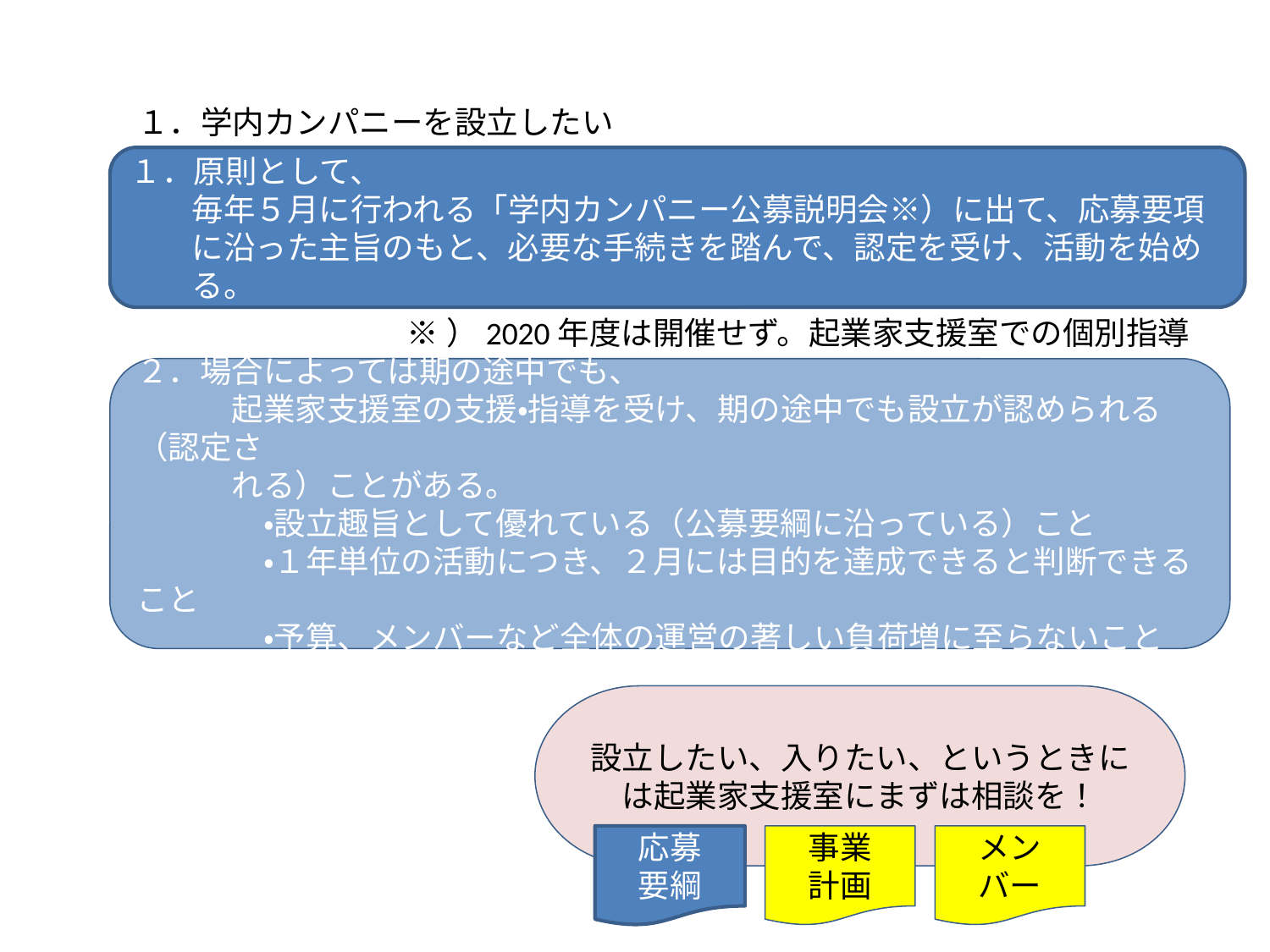

１．学内カンパニーを設立したい
１．原則として、
毎年５月に行われる「学内カンパニー公募説明会※）に出て、応募要項に沿った主旨のもと、必要な手続きを踏んで、認定を受け、活動を始める。
※）2020年度は開催せず。起業家支援室での個別指導
２．場合によっては期の途中でも、
　　　起業家支援室の支援・指導を受け、期の途中でも設立が認められる（認定さ
　　　れる）ことがある。
　　　　・設立趣旨として優れている（公募要綱に沿っている）こと
　　　　・１年単位の活動につき、２月には目的を達成できると判断できること
　　　　・予算、メンバーなど全体の運営の著しい負荷増に至らないこと
設立したい、入りたい、というときには起業家支援室にまずは相談を！
応募
要綱
事業
計画
メンバー